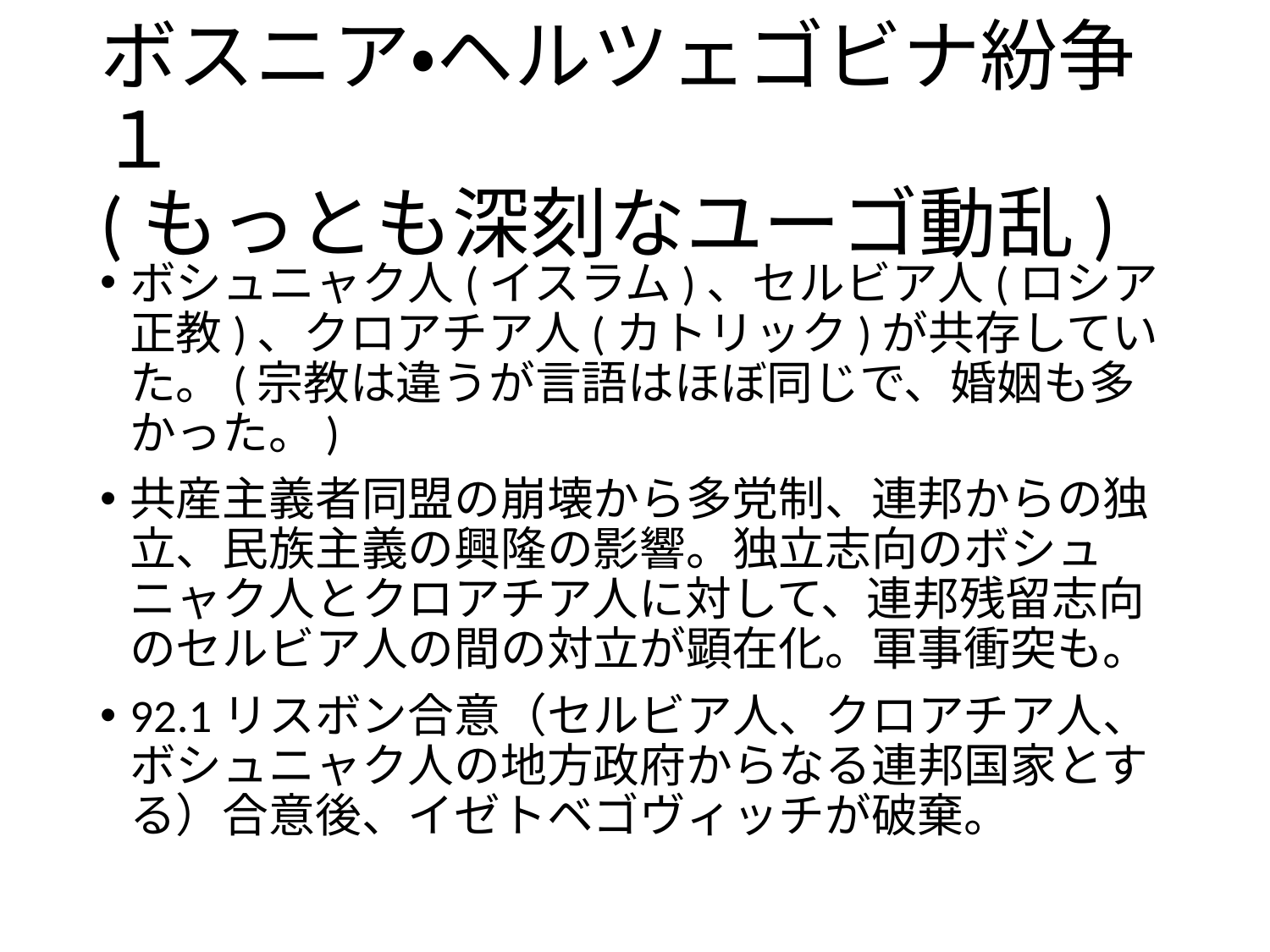

# ボスニア・ヘルツェゴビナ紛争１ (もっとも深刻なユーゴ動乱)
ボシュニャク人(イスラム)、セルビア人(ロシア正教)、クロアチア人(カトリック)が共存していた。(宗教は違うが言語はほぼ同じで、婚姻も多かった。)
共産主義者同盟の崩壊から多党制、連邦からの独立、民族主義の興隆の影響。独立志向のボシュニャク人とクロアチア人に対して、連邦残留志向のセルビア人の間の対立が顕在化。軍事衝突も。
92.1リスボン合意（セルビア人、クロアチア人、ボシュニャク人の地方政府からなる連邦国家とする）合意後、イゼトベゴヴィッチが破棄。